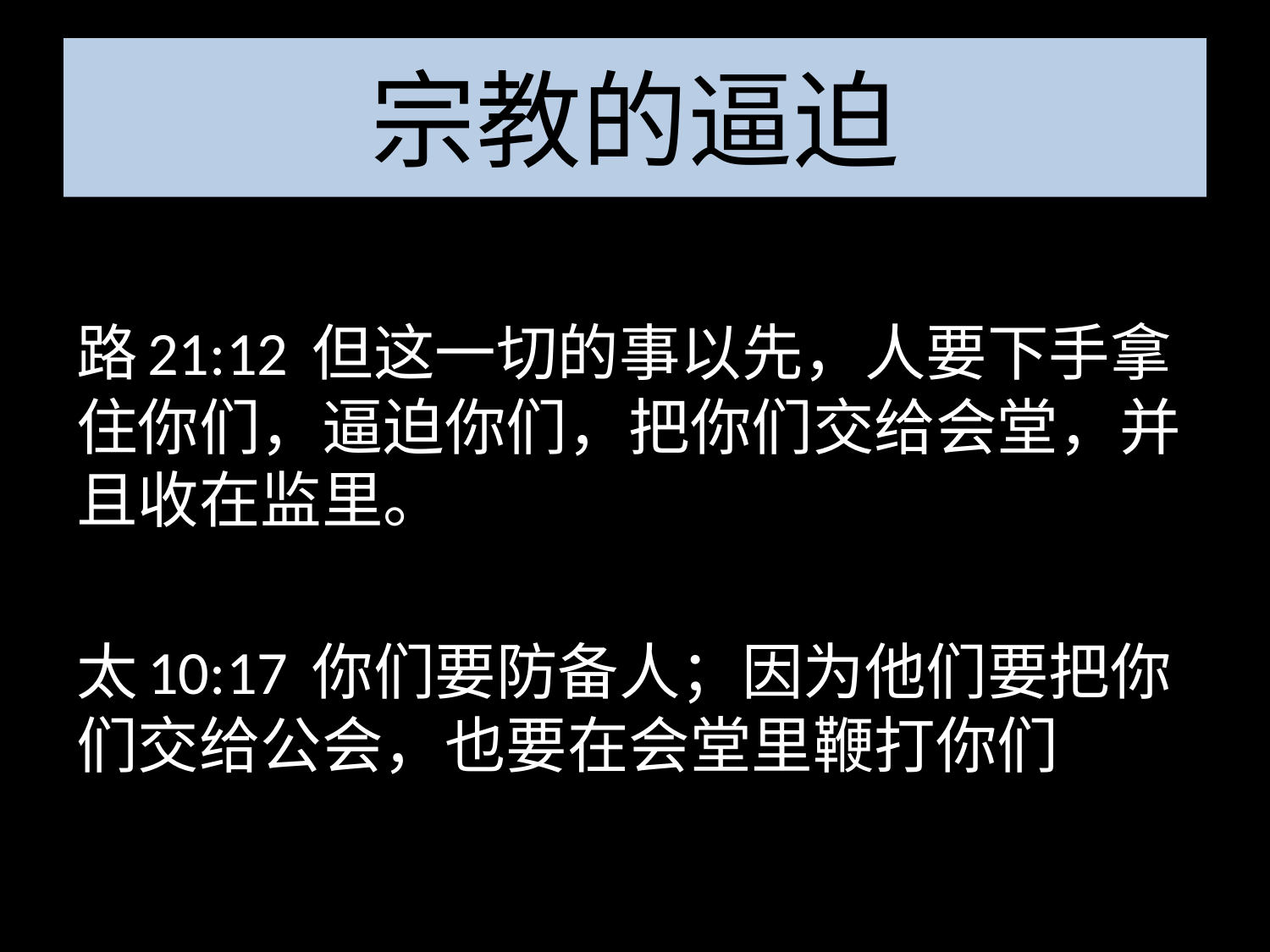

# 宗教的逼迫

路21:12 但这一切的事以先，人要下手拿住你们，逼迫你们，把你们交给会堂，并且收在监里。

太10:17 你们要防备人；因为他们要把你们交给公会，也要在会堂里鞭打你们